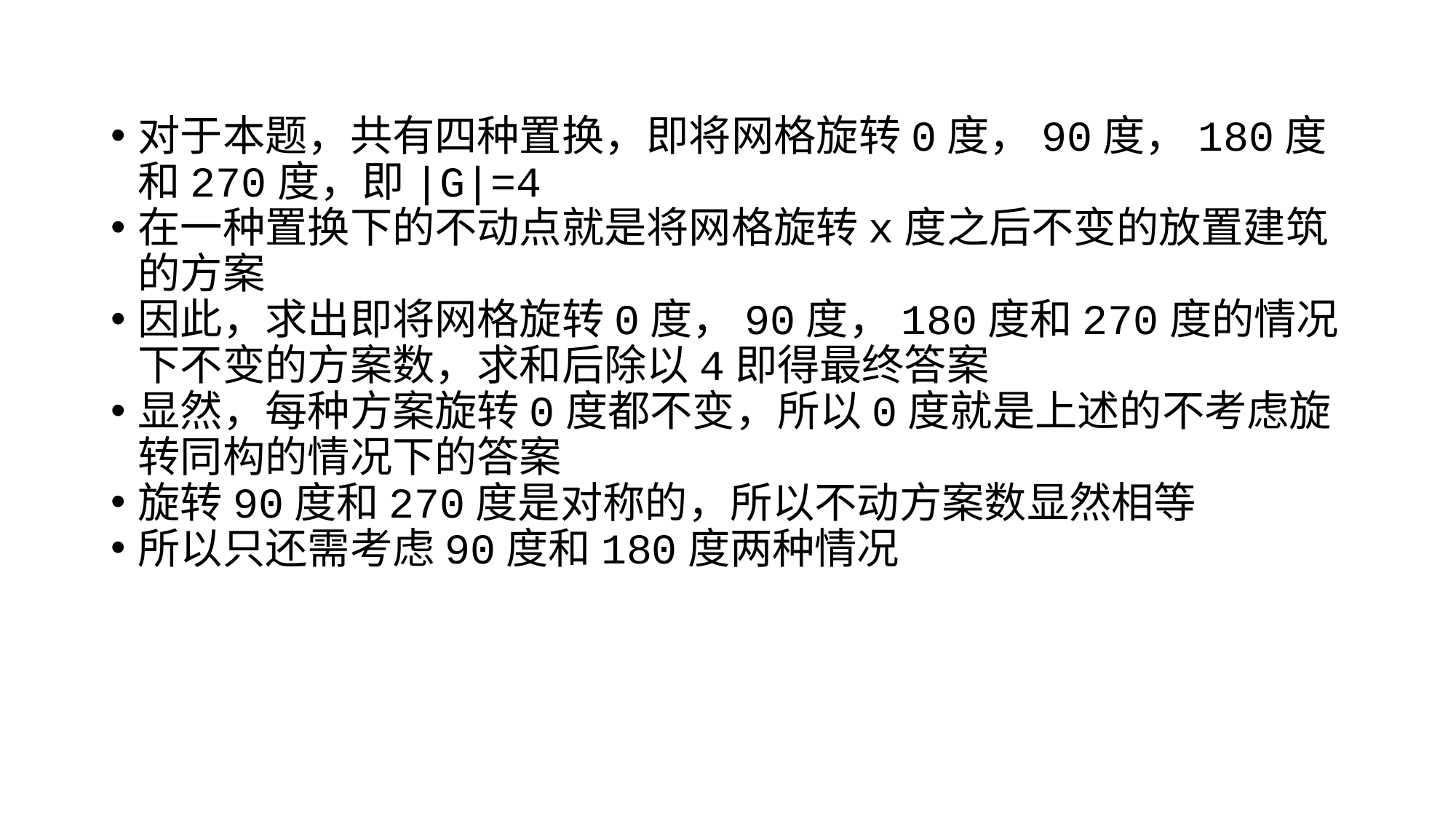

对于本题，共有四种置换，即将网格旋转0度，90度，180度和270度，即|G|=4
在一种置换下的不动点就是将网格旋转x度之后不变的放置建筑的方案
因此，求出即将网格旋转0度，90度，180度和270度的情况下不变的方案数，求和后除以4即得最终答案
显然，每种方案旋转0度都不变，所以0度就是上述的不考虑旋转同构的情况下的答案
旋转90度和270度是对称的，所以不动方案数显然相等
所以只还需考虑90度和180度两种情况